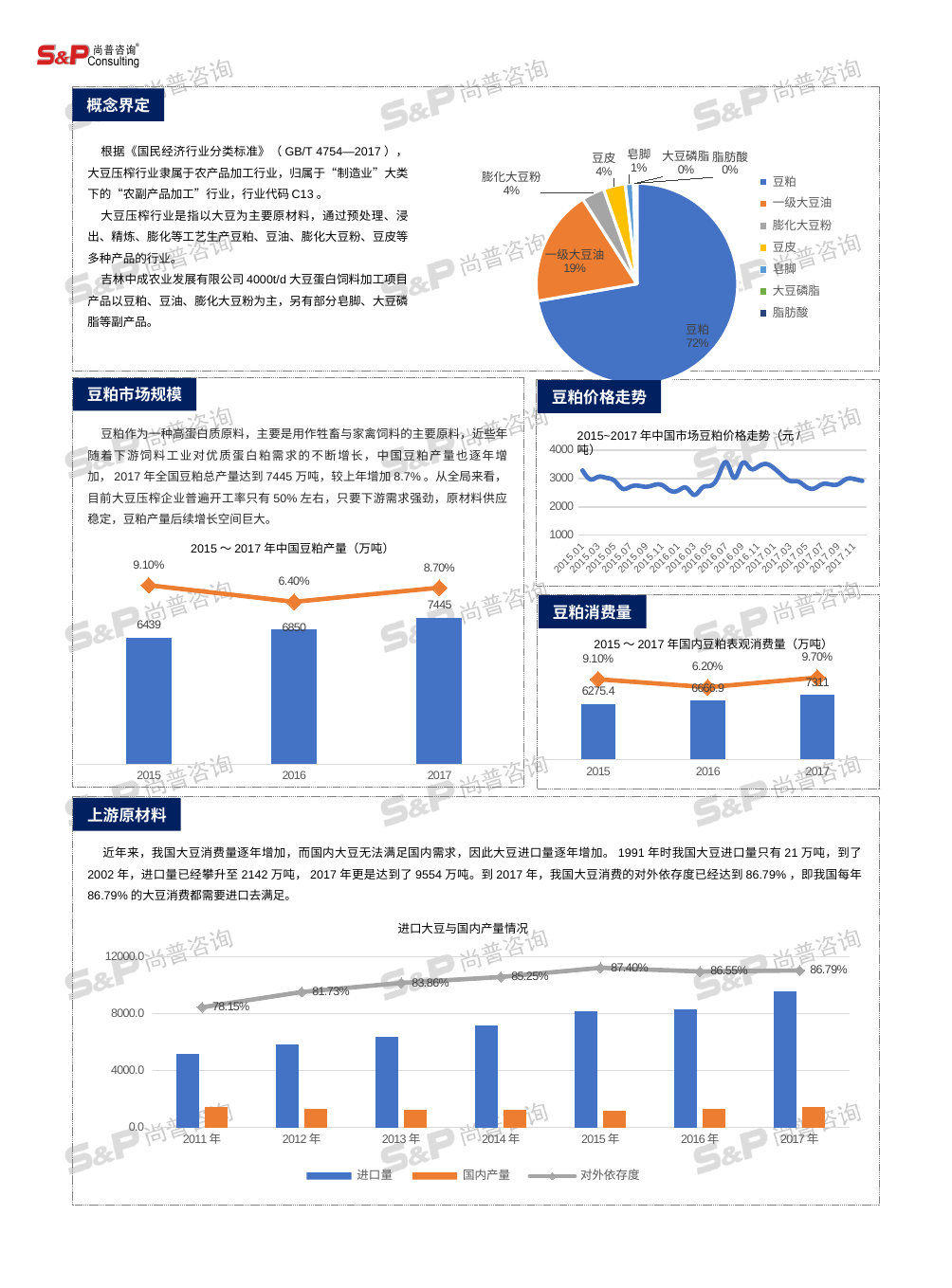

概念界定
根据《国民经济行业分类标准》（GB/T 4754—2017），大豆压榨行业隶属于农产品加工行业，归属于“制造业”大类下的“农副产品加工”行业，行业代码C13。
大豆压榨行业是指以大豆为主要原材料，通过预处理、浸出、精炼、膨化等工艺生产豆粕、豆油、膨化大豆粉、豆皮等多种产品的行业。
吉林中成农业发展有限公司4000t/d大豆蛋白饲料加工项目产品以豆粕、豆油、膨化大豆粉为主，另有部分皂脚、大豆磷脂等副产品。

### Chart

| Category | 销售额 |
|---|---|
| 豆粕 | 936000.0 |
| 一级大豆油 | 241932.0 |
| 膨化大豆粉 | 47500.0 |
| 豆皮 | 45600.0 |
| 皂脚 | 16800.0 |
| 大豆磷脂 | 6300.0 |
| 脂肪酸 | 756.0 |
豆粕市场规模

豆粕价格走势
豆粕作为一种高蛋白质原料，主要是用作牲畜与家禽饲料的主要原料，近些年随着下游饲料工业对优质蛋白粕需求的不断增长，中国豆粕产量也逐年增加，2017年全国豆粕总产量达到7445万吨，较上年增加8.7%。从全局来看，目前大豆压榨企业普遍开工率只有50%左右，只要下游需求强劲，原材料供应稳定，豆粕产量后续增长空间巨大。
2015~2017年中国市场豆粕价格走势（元/吨）

### Chart

| Category | 系列 1 |
|---|---|
| 2015.01 | 3284.0 |
| 2015.02 | 2968.0 |
| 2015.03 | 3060.0 |
| 2015.04 | 3022.0 |
| 2015.05 | 2920.0 |
| 2015.06 | 2640.0 |
| 2015.07 | 2711.0 |
| 2015.08 | 2743.0 |
| 2015.09 | 2706.0 |
| 2015.10 | 2773.0 |
| 2015.11 | 2759.0 |
| 2015.12 | 2566.0 |
| 2016.01 | 2580.0 |
| 2016.02 | 2670.0 |
| 2016.03 | 2420.0 |
| 2016.04 | 2680.0 |
| 2016.05 | 2740.0 |
| 2016.06 | 3080.0 |
| 2016.07 | 3570.0 |
| 2016.08 | 3020.0 |
| 2016.09 | 3540.0 |
| 2016.10 | 3350.0 |
| 2016.11 | 3420.0 |
| 2016.12 | 3510.0 |
| 2017.01 | 3350.0 |
| 2017.02 | 3100.0 |
| 2017.03 | 2910.0 |
| 2017.04 | 2890.0 |
| 2017.05 | 2700.0 |
| 2017.06 | 2650.0 |
| 2017.07 | 2800.0 |
| 2017.08 | 2790.0 |
| 2017.09 | 2800.0 |
| 2017.10 | 2980.0 |
| 2017.11 | 2980.0 |
| 2017.12 | 2914.0 |
行业痛点与解决方案
2015～2017年中国豆粕产量（万吨）

### Chart

| Category | 系列 1 | 系列 2 |
|---|---|---|
| 2015 | 6439.0 | 0.091 |
| 2016 | 6850.0 | 0.064 |
| 2017 | 7445.0 | 0.087 |
豆粕消费量
2015～2017年国内豆粕表观消费量（万吨）

### Chart

| Category | 系列 1 | 系列 2 |
|---|---|---|
| 2015 | 6275.4 | 0.091 |
| 2016 | 6666.9 | 0.062 |
| 2017 | 7311.0 | 0.097 |
上游原材料
    近年来，我国大豆消费量逐年增加，而国内大豆无法满足国内需求，因此大豆进口量逐年增加。1991年时我国大豆进口量只有21万吨，到了2002年，进口量已经攀升至2142万吨，2017年更是达到了9554万吨。到2017年，我国大豆消费的对外依存度已经达到86.79%，即我国每年86.79%的大豆消费都需要进口去满足。
进口大豆与国内产量情况

### Chart

| Category | 进口量 | 国内产量 | 对外依存度 |
|---|---|---|---|
| 2011年 | 5183.7617 | 1449.0 | 0.7815389628727352 |
| 2012年 | 5837.9989 | 1305.0 | 0.8173036257922425 |
| 2013年 | 6340.4823 | 1220.0 | 0.838634633137095 |
| 2014年 | 7139.2816 | 1235.0 | 0.8525246631305067 |
| 2015年 | 8174.0334 | 1178.5 | 0.873991361527776 |
| 2016年 | 8323.0171 | 1293.7 | 0.8654738424196755 |
| 2017年 | 9554.0 | 1454.6 | 0.8678669403920571 |